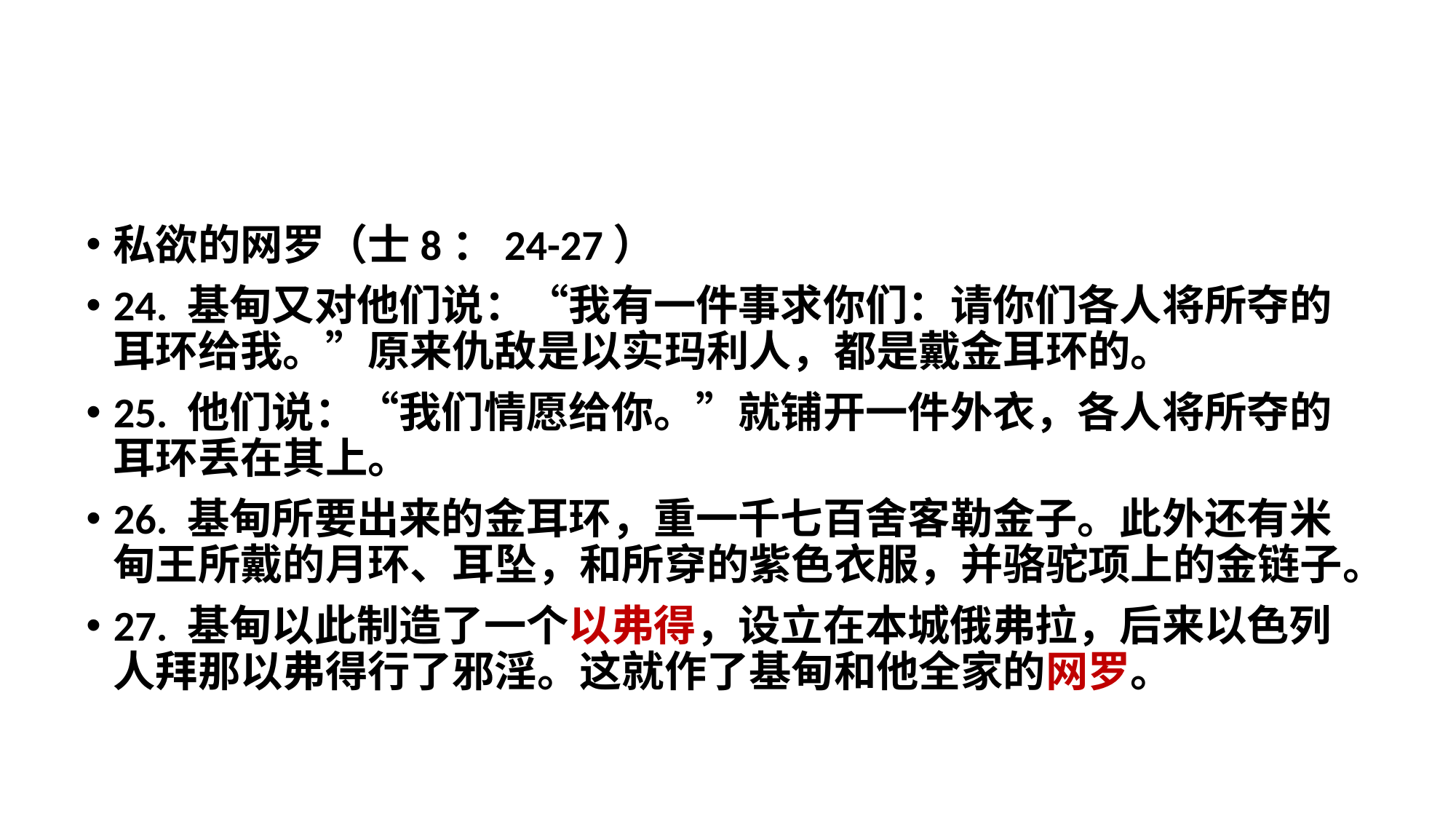

私欲的网罗（士8：24-27）
24. 基甸又对他们说：“我有一件事求你们：请你们各人将所夺的耳环给我。”原来仇敌是以实玛利人，都是戴金耳环的。
25. 他们说：“我们情愿给你。”就铺开一件外衣，各人将所夺的耳环丢在其上。
26. 基甸所要出来的金耳环，重一千七百舍客勒金子。此外还有米甸王所戴的月环、耳坠，和所穿的紫色衣服，并骆驼项上的金链子。
27. 基甸以此制造了一个以弗得，设立在本城俄弗拉，后来以色列人拜那以弗得行了邪淫。这就作了基甸和他全家的网罗。